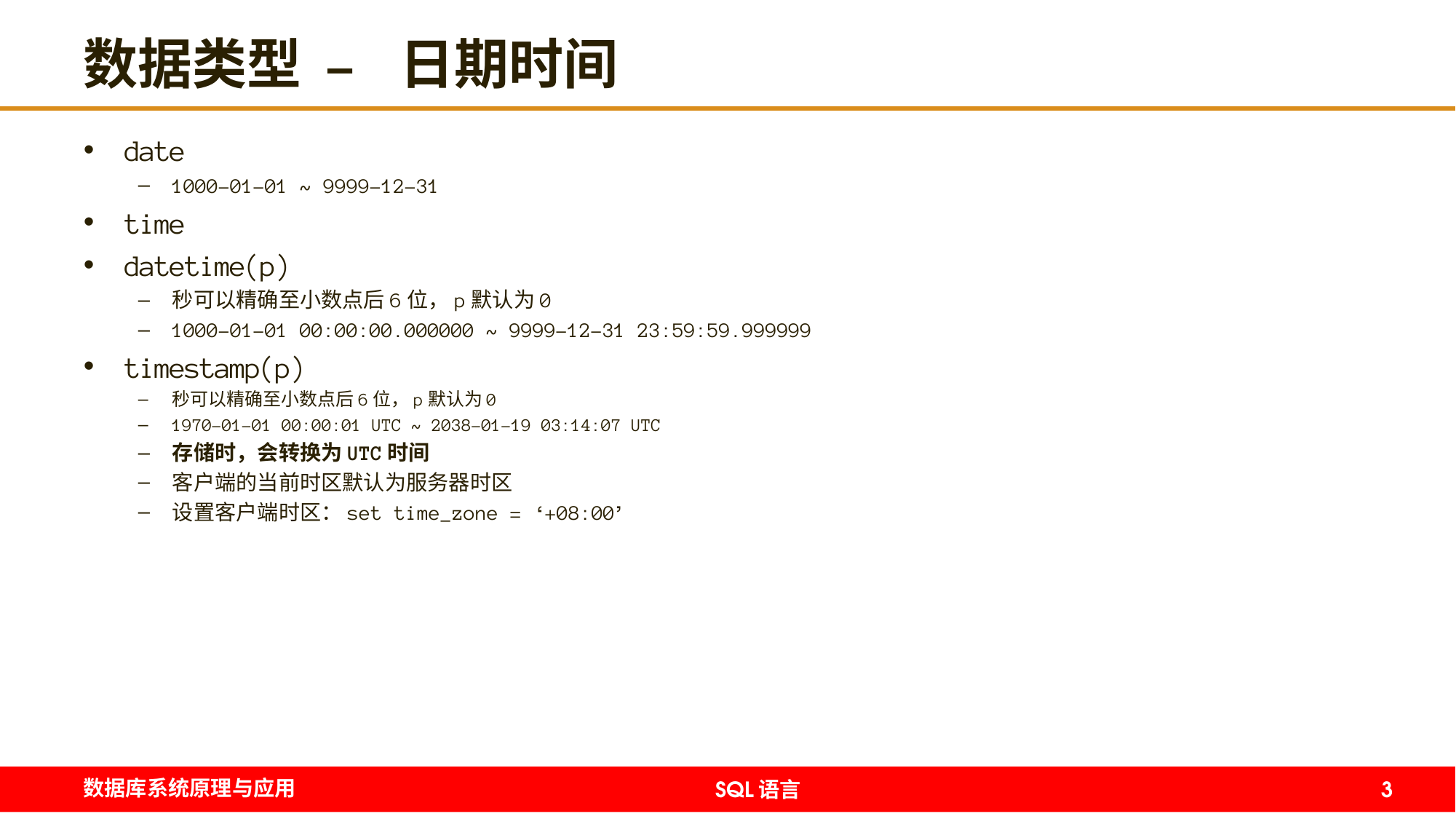

# 数据类型 - 日期时间
date
1000-01-01 ~ 9999-12-31
time
datetime(p)
秒可以精确至小数点后6位，p默认为0
1000-01-01 00:00:00.000000 ~ 9999-12-31 23:59:59.999999
timestamp(p)
秒可以精确至小数点后6位，p默认为0
1970-01-01 00:00:01 UTC ~ 2038-01-19 03:14:07 UTC
存储时，会转换为UTC时间
客户端的当前时区默认为服务器时区
设置客户端时区：set time_zone = ‘+08:00’